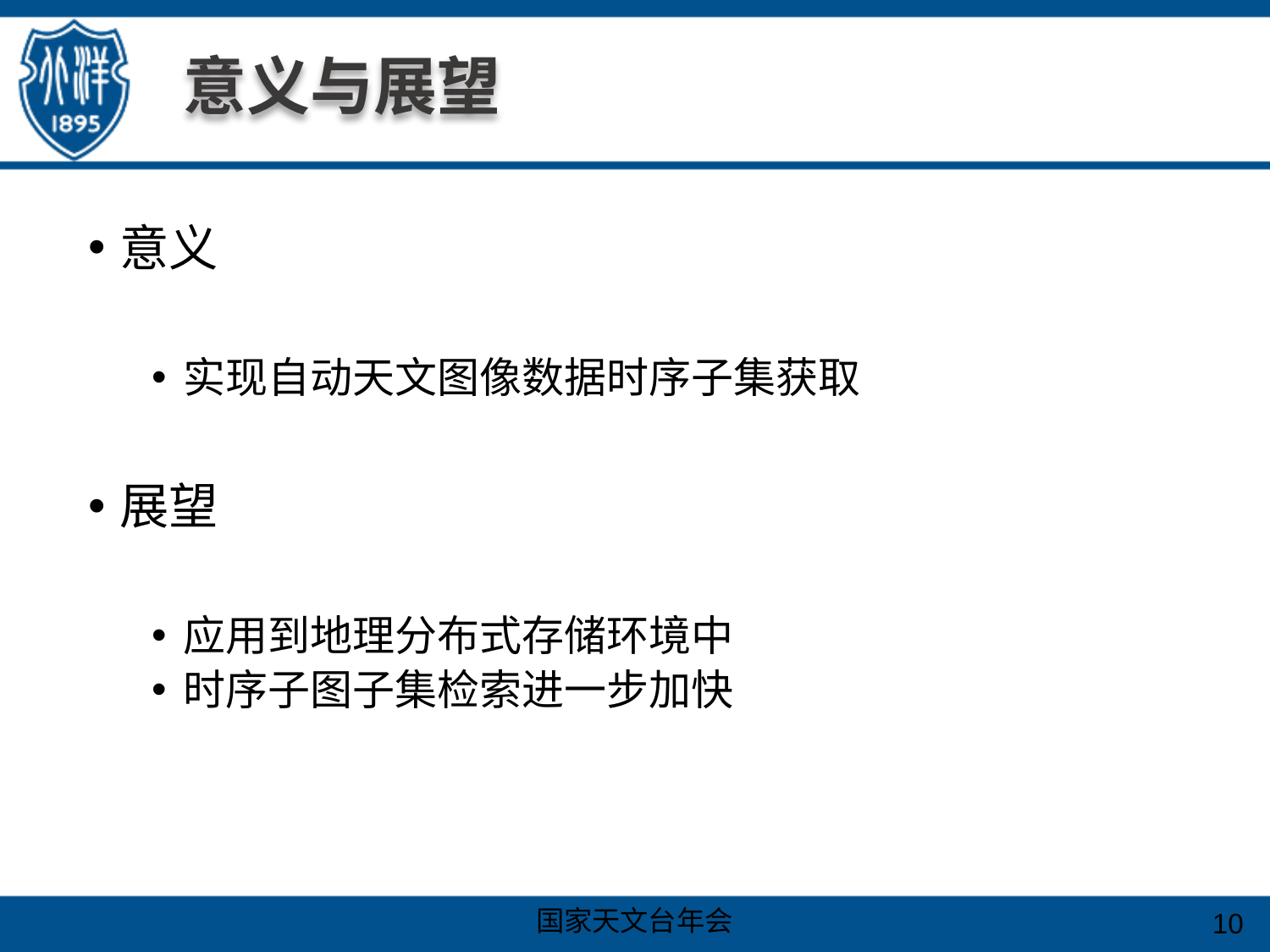

# 意义与展望
意义

实现自动天文图像数据时序子集获取

展望

应用到地理分布式存储环境中
时序子图子集检索进一步加快

10
国家天文台年会